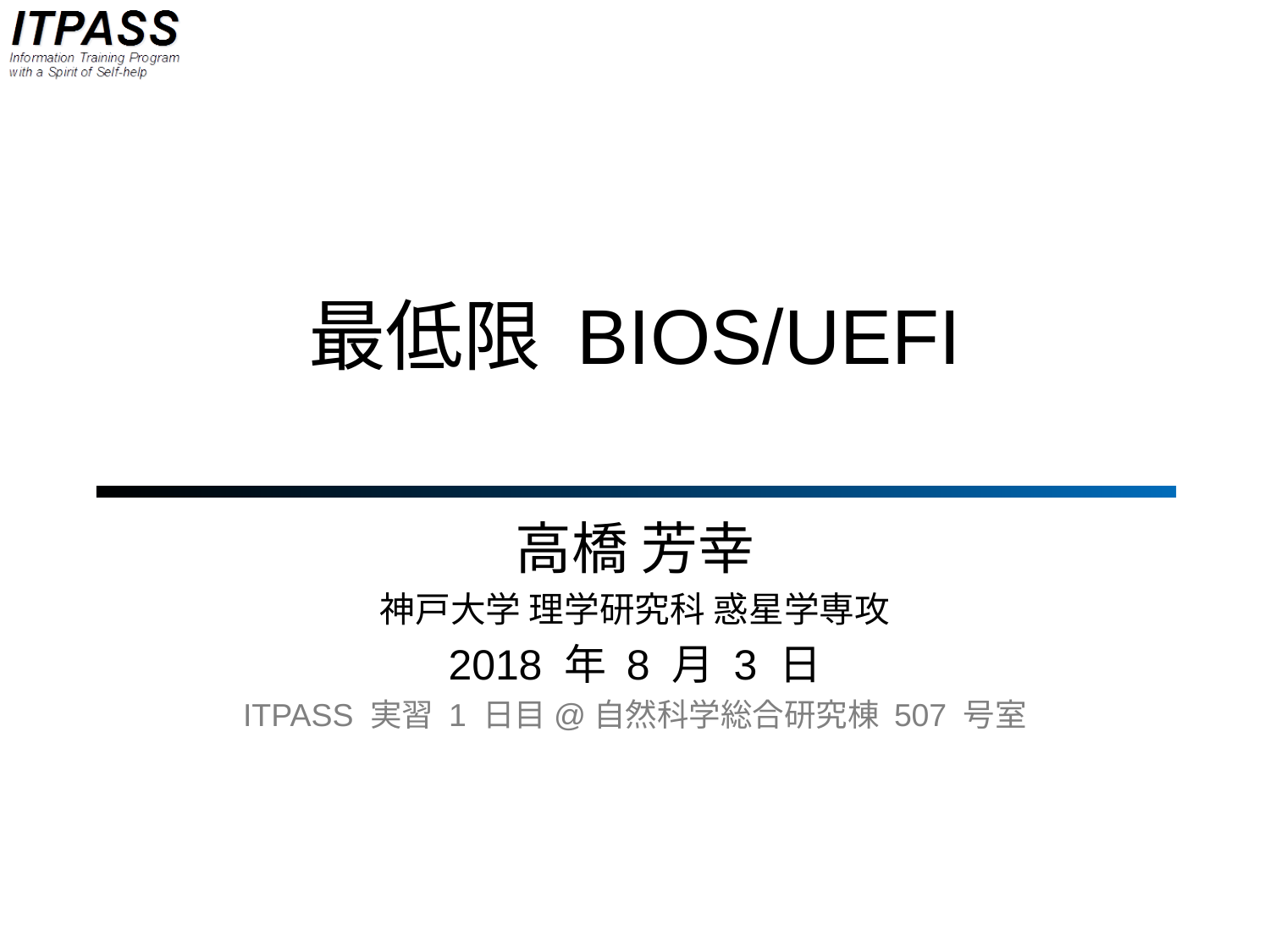

# 最低限 BIOS/UEFI
高橋 芳幸
神戸大学 理学研究科 惑星学専攻
2018 年 8 月 3 日
ITPASS 実習 1 日目@自然科学総合研究棟 507 号室